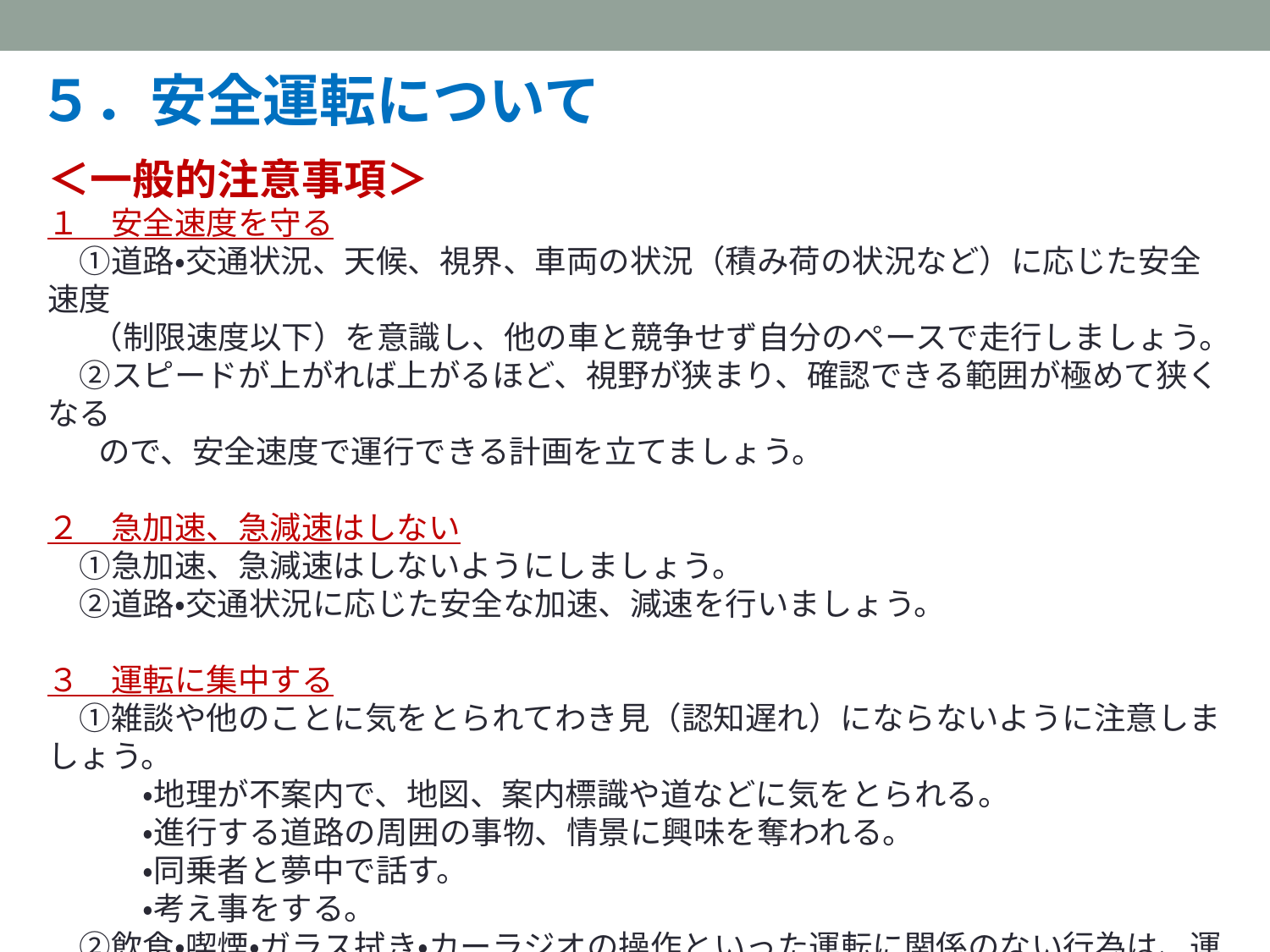

５．安全運転について
＜一般的注意事項＞
１　安全速度を守る
　①道路・交通状況、天候、視界、車両の状況（積み荷の状況など）に応じた安全速度
     （制限速度以下）を意識し、他の車と競争せず自分のペースで走行しましょう。
　②スピードが上がれば上がるほど、視野が狭まり、確認できる範囲が極めて狭くなる
      ので、安全速度で運行できる計画を立てましょう。

２　急加速、急減速はしない
　①急加速、急減速はしないようにしましょう。
　②道路・交通状況に応じた安全な加速、減速を行いましょう。

３　運転に集中する
　①雑談や他のことに気をとられてわき見（認知遅れ）にならないように注意しましょう。
　　　・地理が不案内で、地図、案内標識や道などに気をとられる。
　　　・進行する道路の周囲の事物、情景に興味を奪われる。
　　　・同乗者と夢中で話す。
　　　・考え事をする。
　②飲食・喫煙・ガラス拭き・カーラジオの操作といった運転に関係のない行為は、運転中
　　 には絶対に行わないようにし、場所・タイミングを見計らって、必ず、車両が停止して
      いる状態で行いましょう。